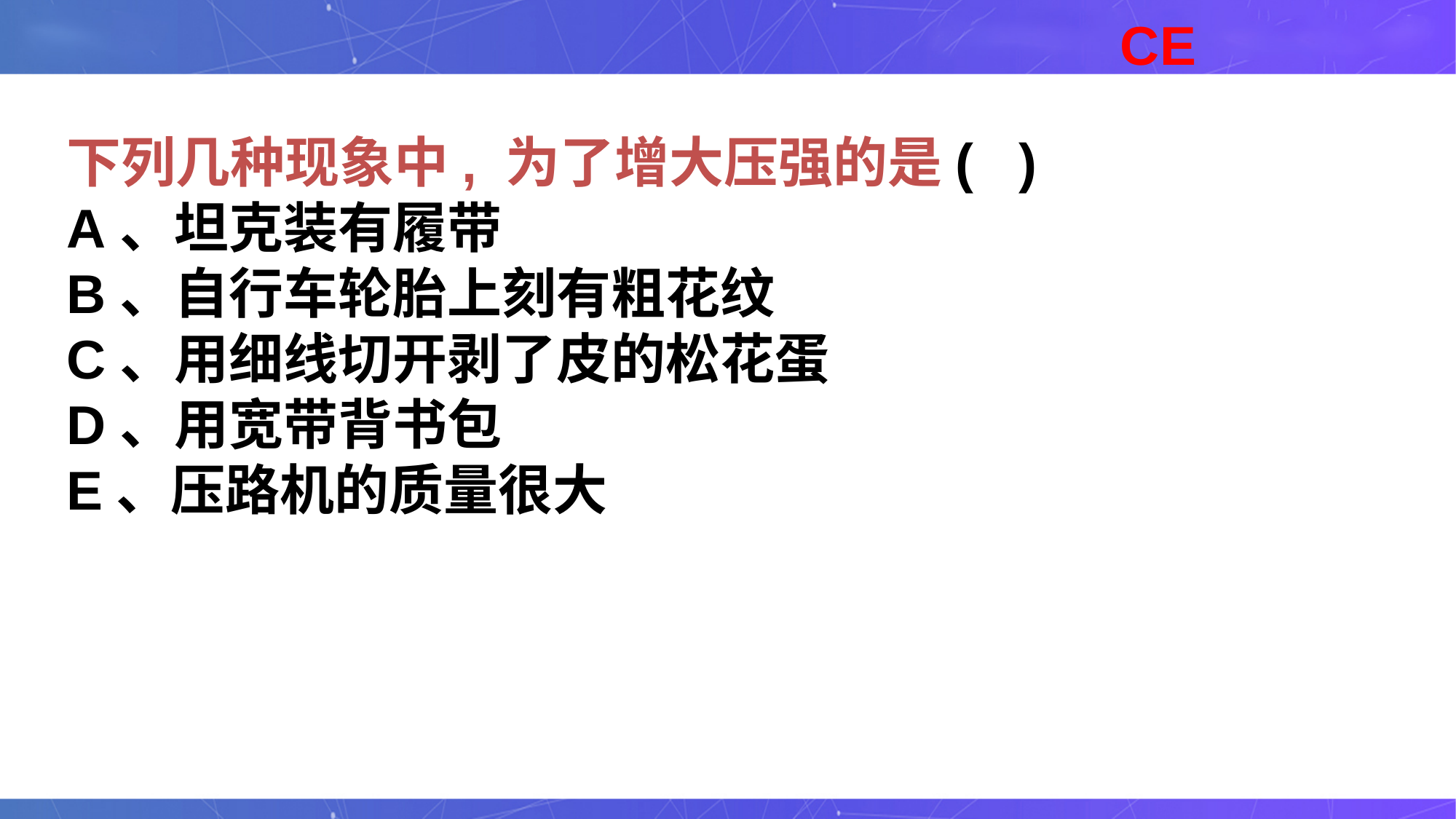

CE

下列几种现象中, 为了增大压强的是(   )
A、坦克装有履带
B、自行车轮胎上刻有粗花纹
C、用细线切开剥了皮的松花蛋
D、用宽带背书包
E、压路机的质量很大